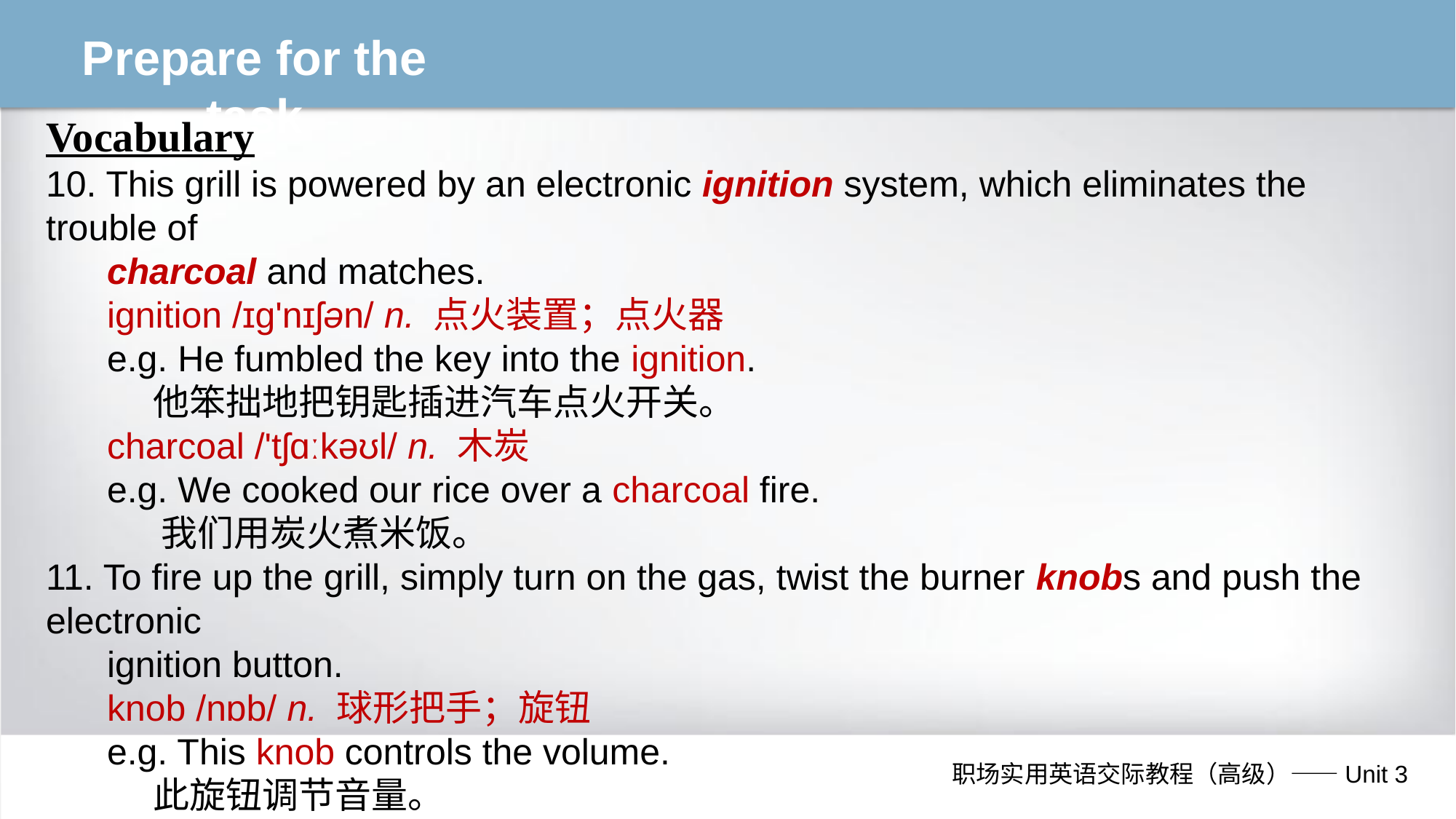

Prepare for the task
Vocabulary
10. This grill is powered by an electronic ignition system, which eliminates the trouble of
      charcoal and matches.
      ignition /ɪɡ'nɪʃən/ n. 点火装置；点火器
      e.g. He fumbled the key into the ignition.
            他笨拙地把钥匙插进汽车点火开关。
      charcoal /'tʃɑːkəʊl/ n. 木炭
      e.g. We cooked our rice over a charcoal fire.
             我们用炭火煮米饭。
11. To fire up the grill, simply turn on the gas, twist the burner knobs and push the electronic
      ignition button.
      knob /nɒb/ n. 球形把手；旋钮
      e.g. This knob controls the volume.
            此旋钮调节音量。
职场实用英语交际教程（高级）——Unit 3